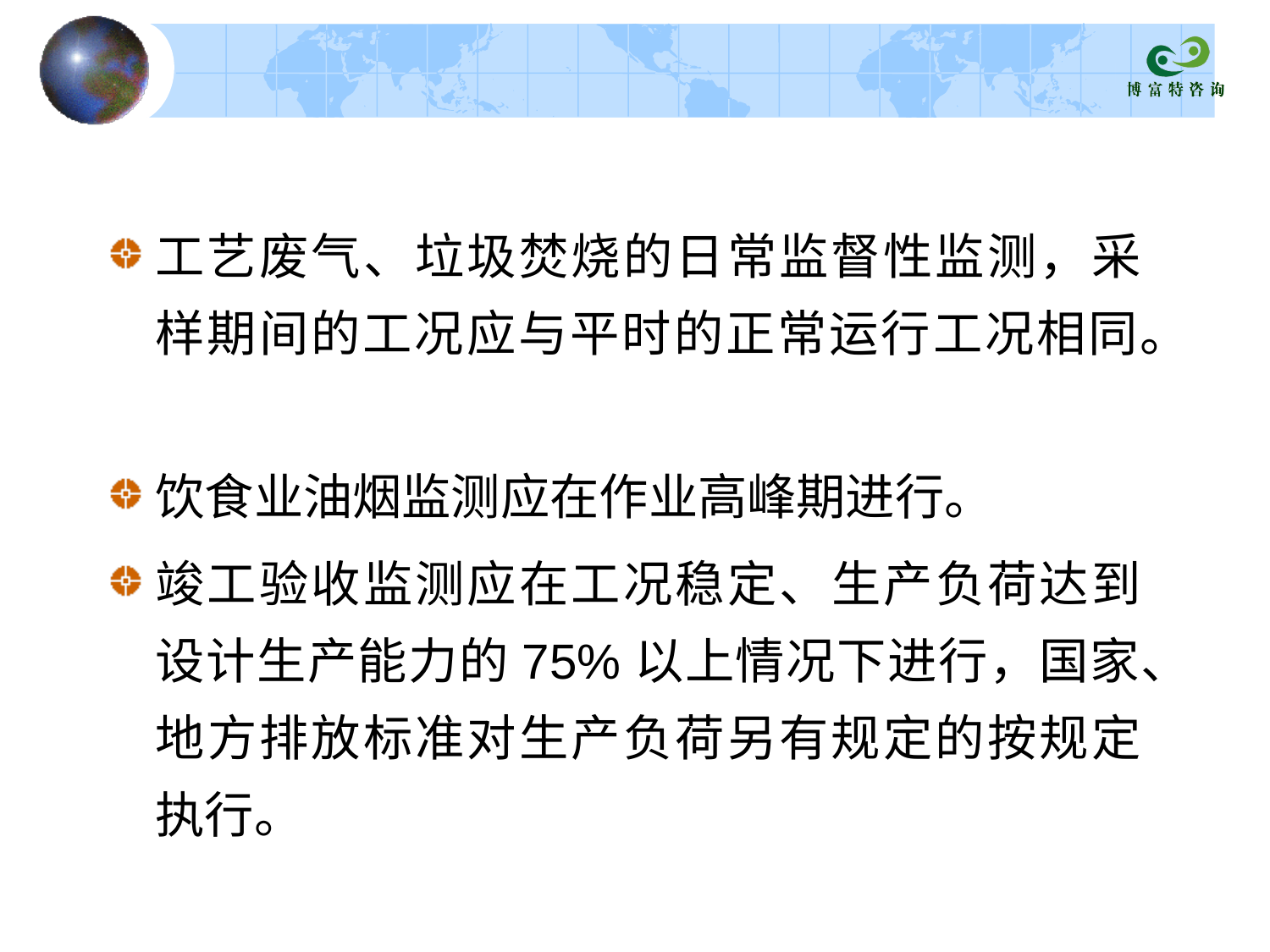

工艺废气、垃圾焚烧的日常监督性监测，采样期间的工况应与平时的正常运行工况相同。
饮食业油烟监测应在作业高峰期进行。
竣工验收监测应在工况稳定、生产负荷达到设计生产能力的75%以上情况下进行，国家、地方排放标准对生产负荷另有规定的按规定执行。